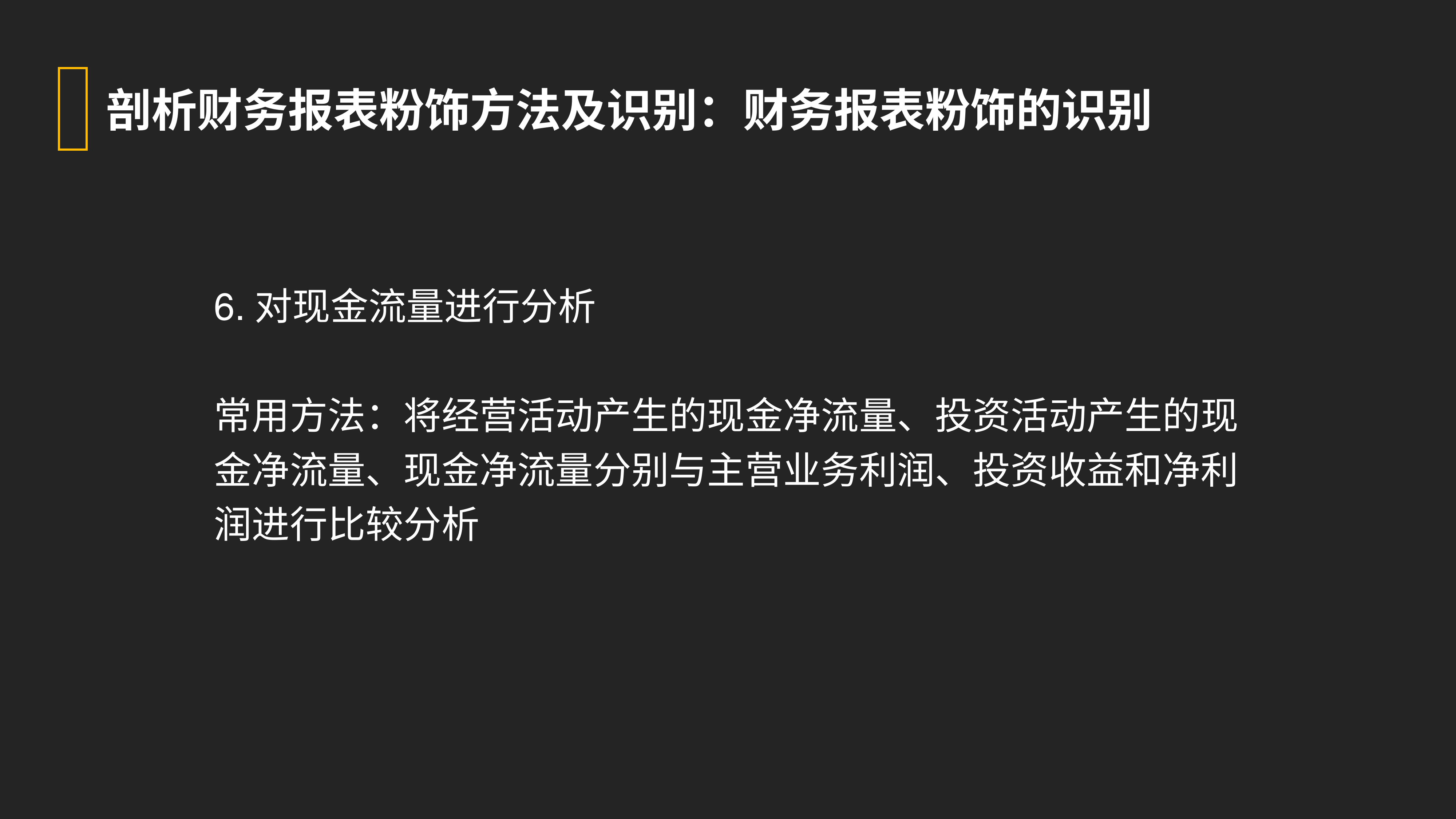

剖析财务报表粉饰方法及识别：财务报表粉饰的识别
6.对现金流量进行分析

常用方法：将经营活动产生的现金净流量、投资活动产生的现金净流量、现金净流量分别与主营业务利润、投资收益和净利润进行比较分析